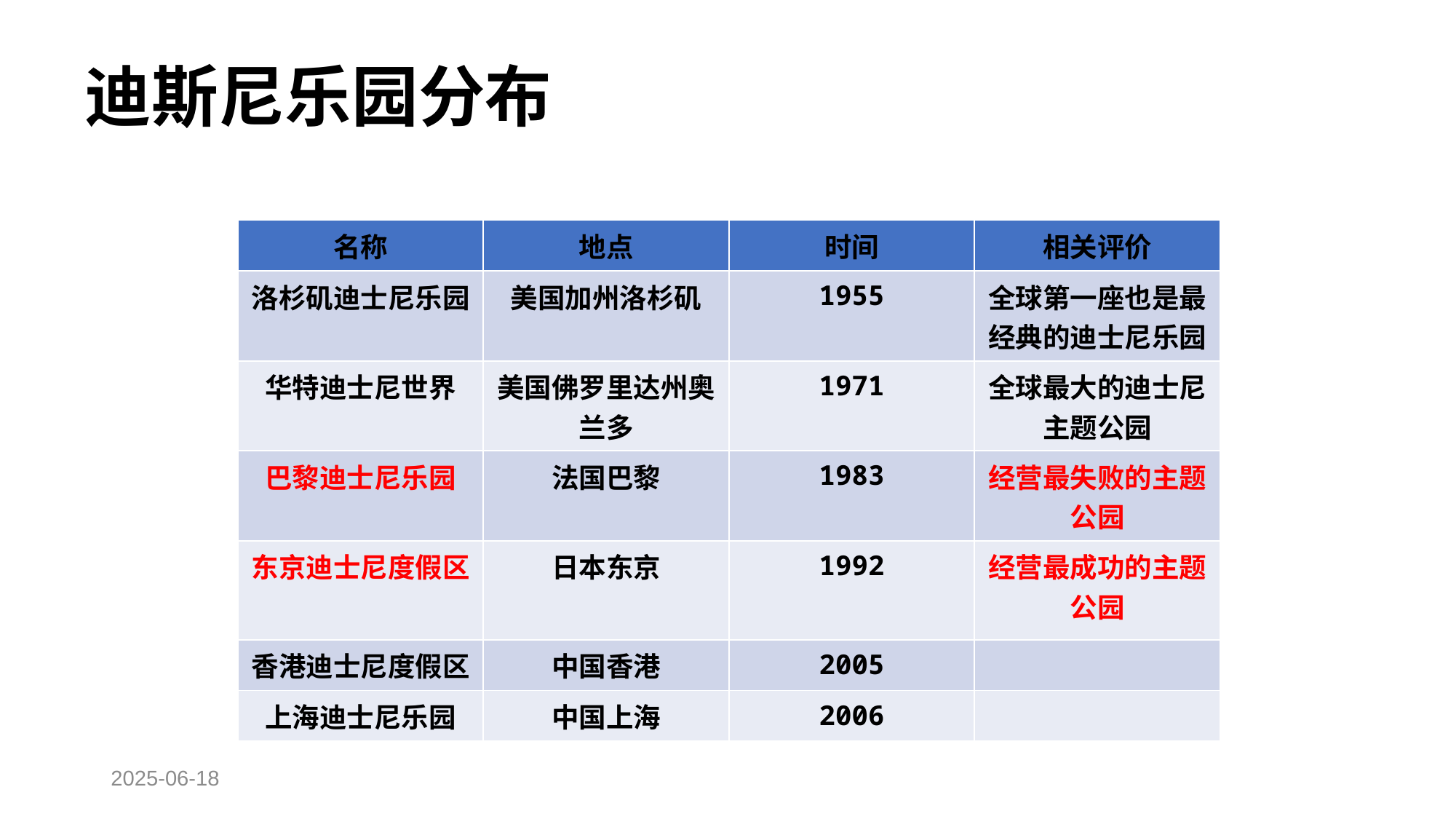

# 迪斯尼乐园分布
| 名称 | 地点 | 时间 | 相关评价 |
| --- | --- | --- | --- |
| 洛杉矶迪士尼乐园 | 美国加州洛杉矶 | 1955 | 全球第一座也是最经典的迪士尼乐园 |
| 华特迪士尼世界 | 美国佛罗里达州奥兰多 | 1971 | 全球最大的迪士尼主题公园 |
| 巴黎迪士尼乐园 | 法国巴黎 | 1983 | 经营最失败的主题公园 |
| 东京迪士尼度假区 | 日本东京 | 1992 | 经营最成功的主题公园 |
| 香港迪士尼度假区 | 中国香港 | 2005 |  |
| 上海迪士尼乐园 | 中国上海 | 2006 |  |
2025-06-18